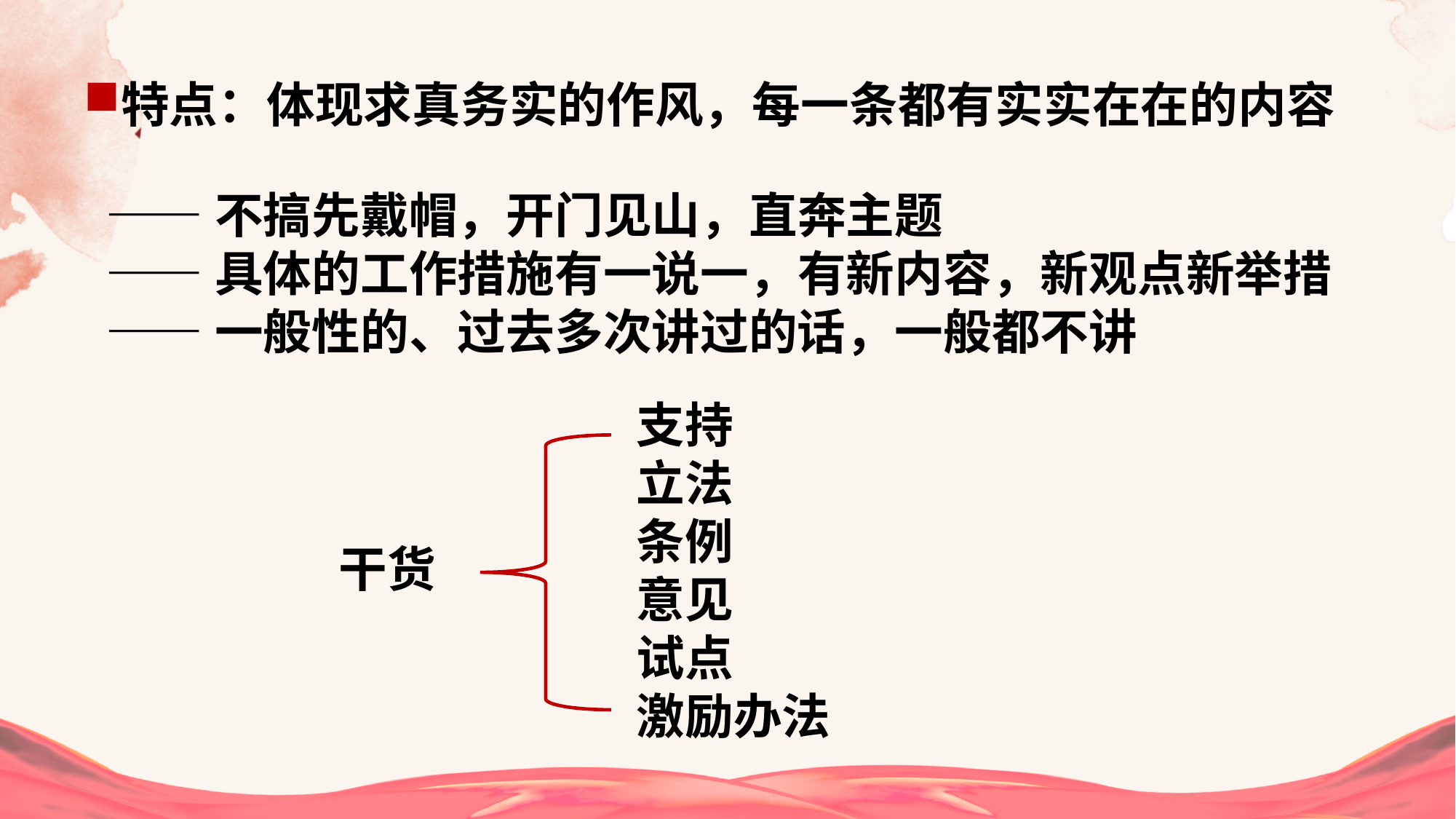

特点：体现求真务实的作风，每一条都有实实在在的内容

  ——不搞先戴帽，开门见山，直奔主题
  ——具体的工作措施有一说一，有新内容，新观点新举措
  ——一般性的、过去多次讲过的话，一般都不讲
支持
立法
条例
意见
试点
激励办法

干货